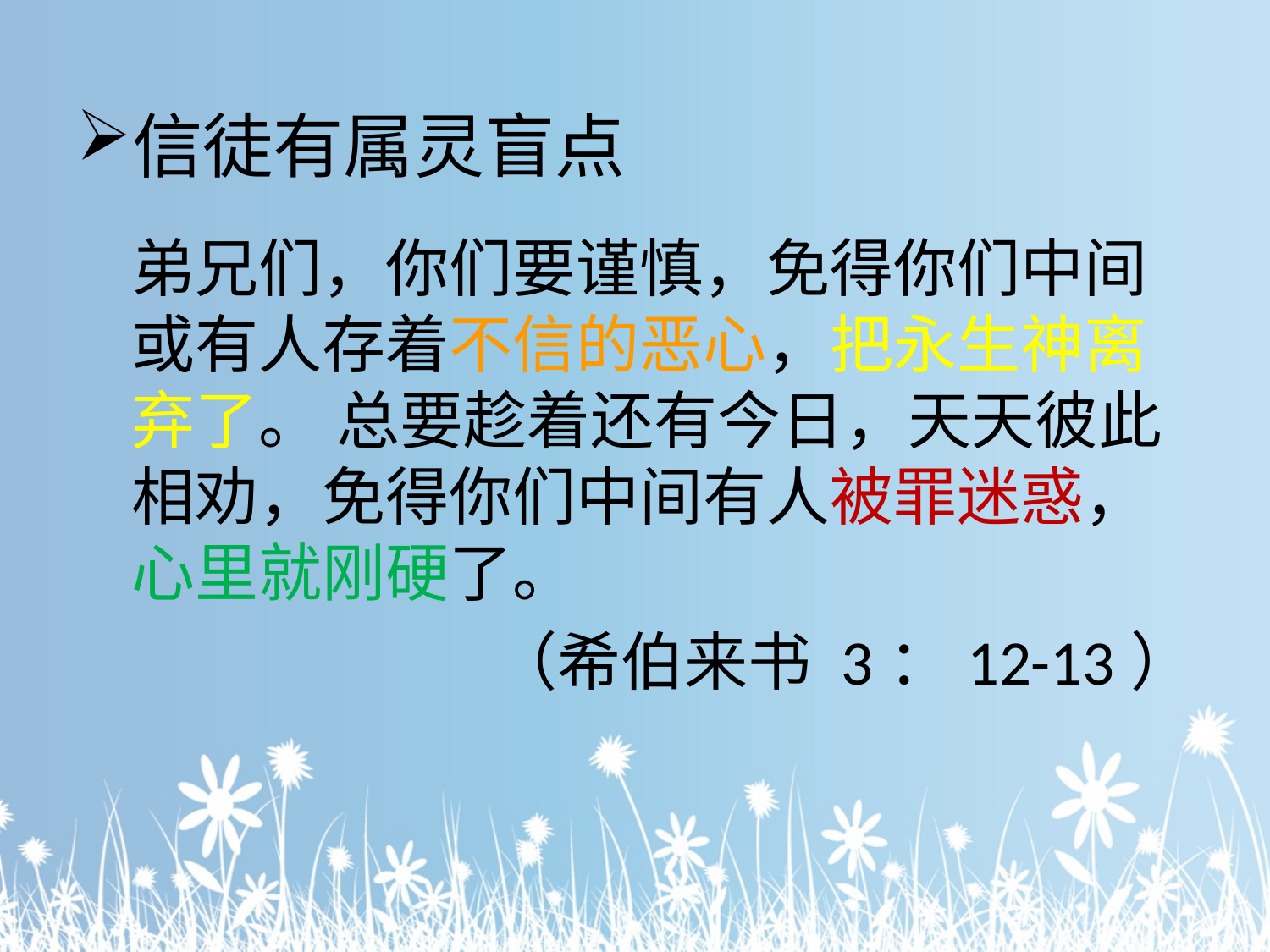

信徒有属灵盲点

弟兄们，你们要谨慎，免得你们中间或有人存着不信的恶心，把永生神离弃了。 总要趁着还有今日，天天彼此相劝，免得你们中间有人被罪迷惑，心里就刚硬了。
（希伯来书 3：12-13）